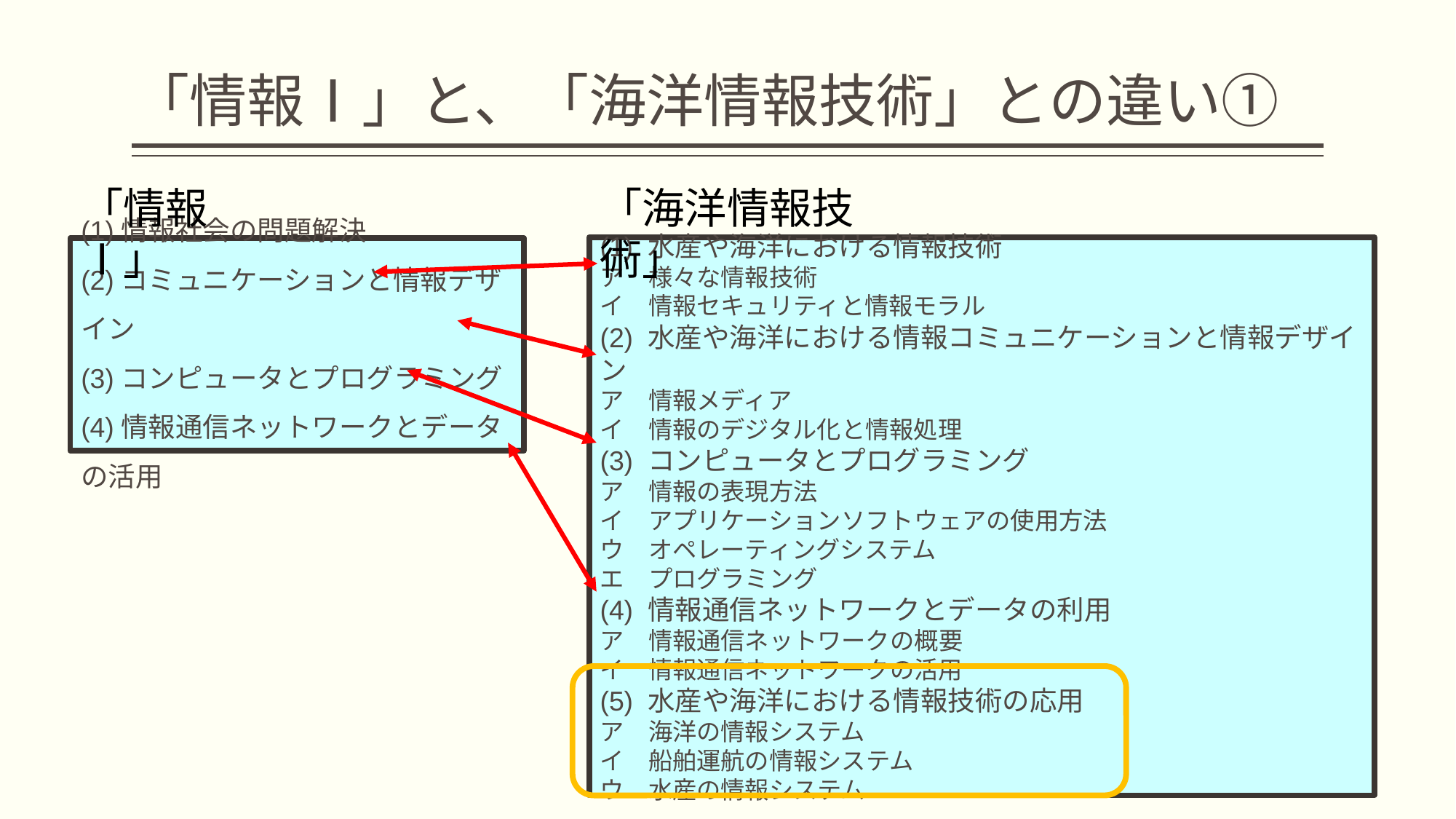

# 「情報Ⅰ」と、「海洋情報技術」との違い①
「情報Ⅰ」
「海洋情報技術」
(1) 水産や海洋における情報技術
ア　様々な情報技術
イ　情報セキュリティと情報モラル
(2) 水産や海洋における情報コミュニケーションと情報デザイン
ア　情報メディア
イ　情報のデジタル化と情報処理
(3) コンピュータとプログラミング
ア　情報の表現方法
イ　アプリケーションソフトウェアの使用方法
ウ　オペレーティングシステム
エ　プログラミング
(4) 情報通信ネットワークとデータの利用
ア　情報通信ネットワークの概要
イ　情報通信ネットワークの活用
(5) 水産や海洋における情報技術の応用
ア　海洋の情報システム
イ　船舶運航の情報システム
ウ　水産の情報システム
(1)情報社会の問題解決
(2)コミュニケーションと情報デザイン
(3)コンピュータとプログラミング
(4)情報通信ネットワークとデータの活用

8